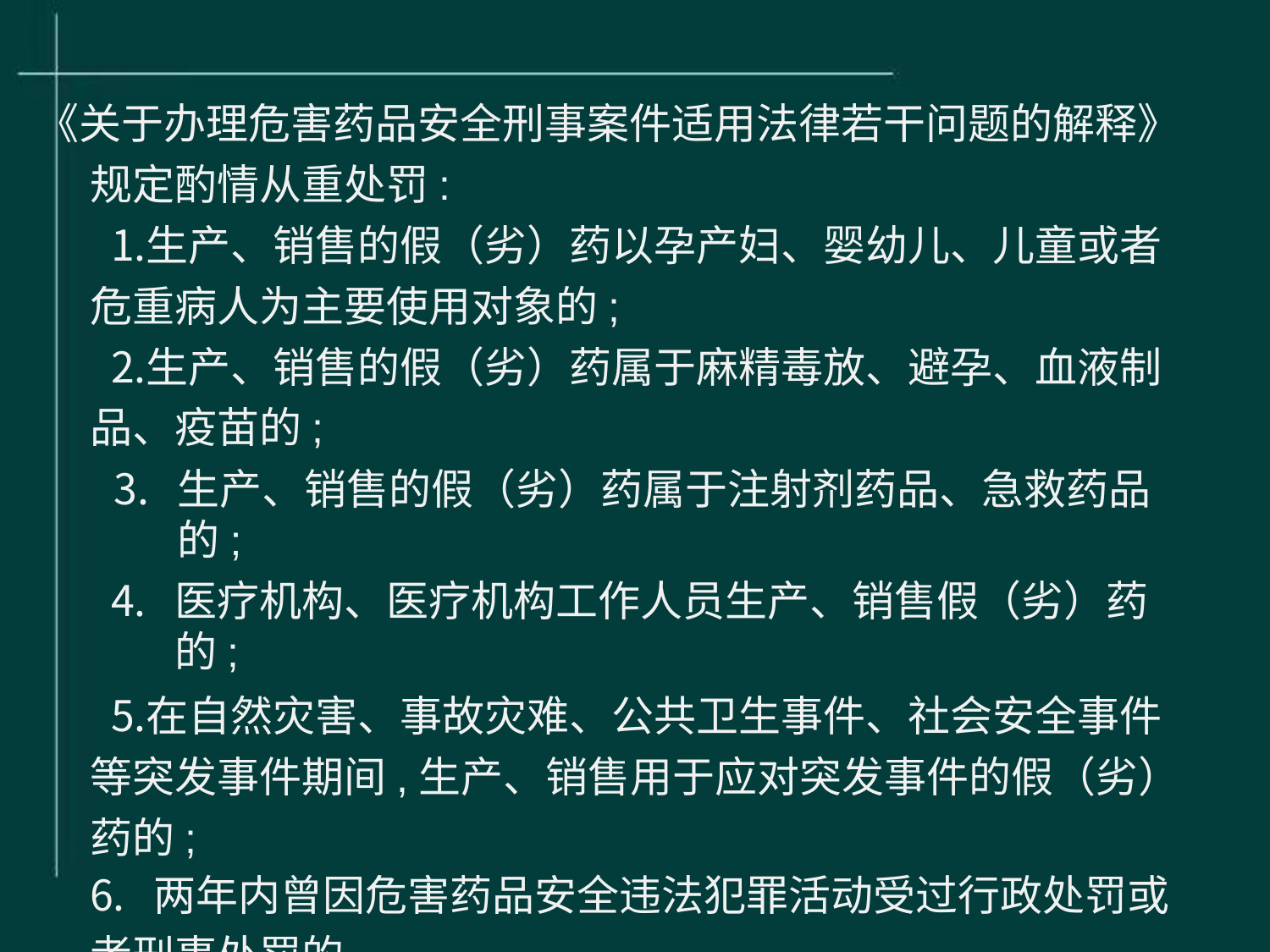

《关于办理危害药品安全刑事案件适用法律若干问题的解释》 规定酌情从重处罚:
生产、销售的假（劣）药以孕产妇、婴幼儿、儿童或者 危重病人为主要使用对象的;
生产、销售的假（劣）药属于麻精毒放、避孕、血液制 品、疫苗的;
生产、销售的假（劣）药属于注射剂药品、急救药品的;
医疗机构、医疗机构工作人员生产、销售假（劣）药的;
在自然灾害、事故灾难、公共卫生事件、社会安全事件 等突发事件期间,生产、销售用于应对突发事件的假（劣）  药的;
两年内曾因危害药品安全违法犯罪活动受过行政处罚或
者刑事处罚的。